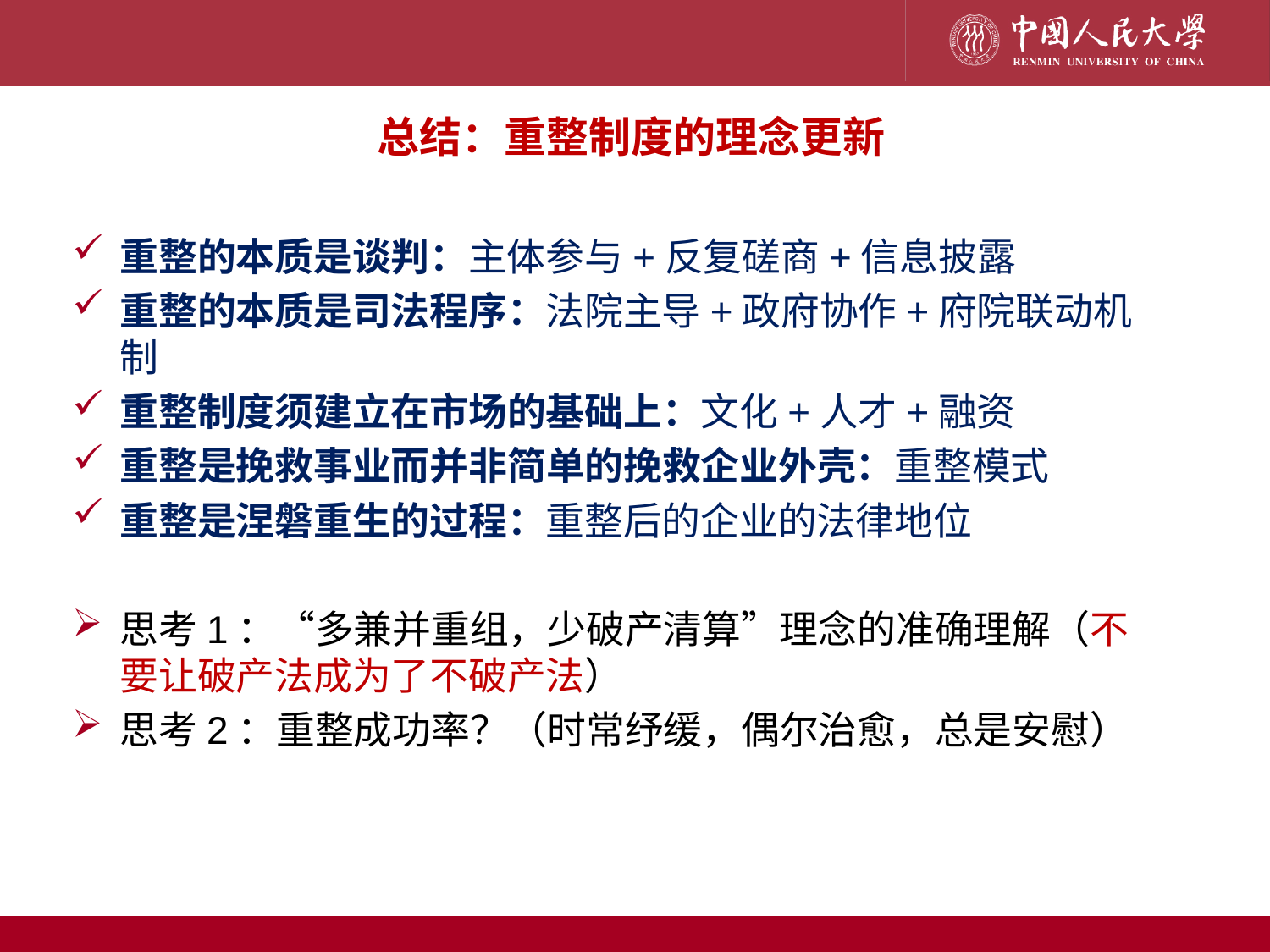

总结：重整制度的理念更新
重整的本质是谈判：主体参与+反复磋商+信息披露
重整的本质是司法程序：法院主导+政府协作+府院联动机制
重整制度须建立在市场的基础上：文化+人才+融资
重整是挽救事业而并非简单的挽救企业外壳：重整模式
重整是涅磐重生的过程：重整后的企业的法律地位

思考1：“多兼并重组，少破产清算”理念的准确理解（不要让破产法成为了不破产法）
思考2：重整成功率？（时常纾缓，偶尔治愈，总是安慰）